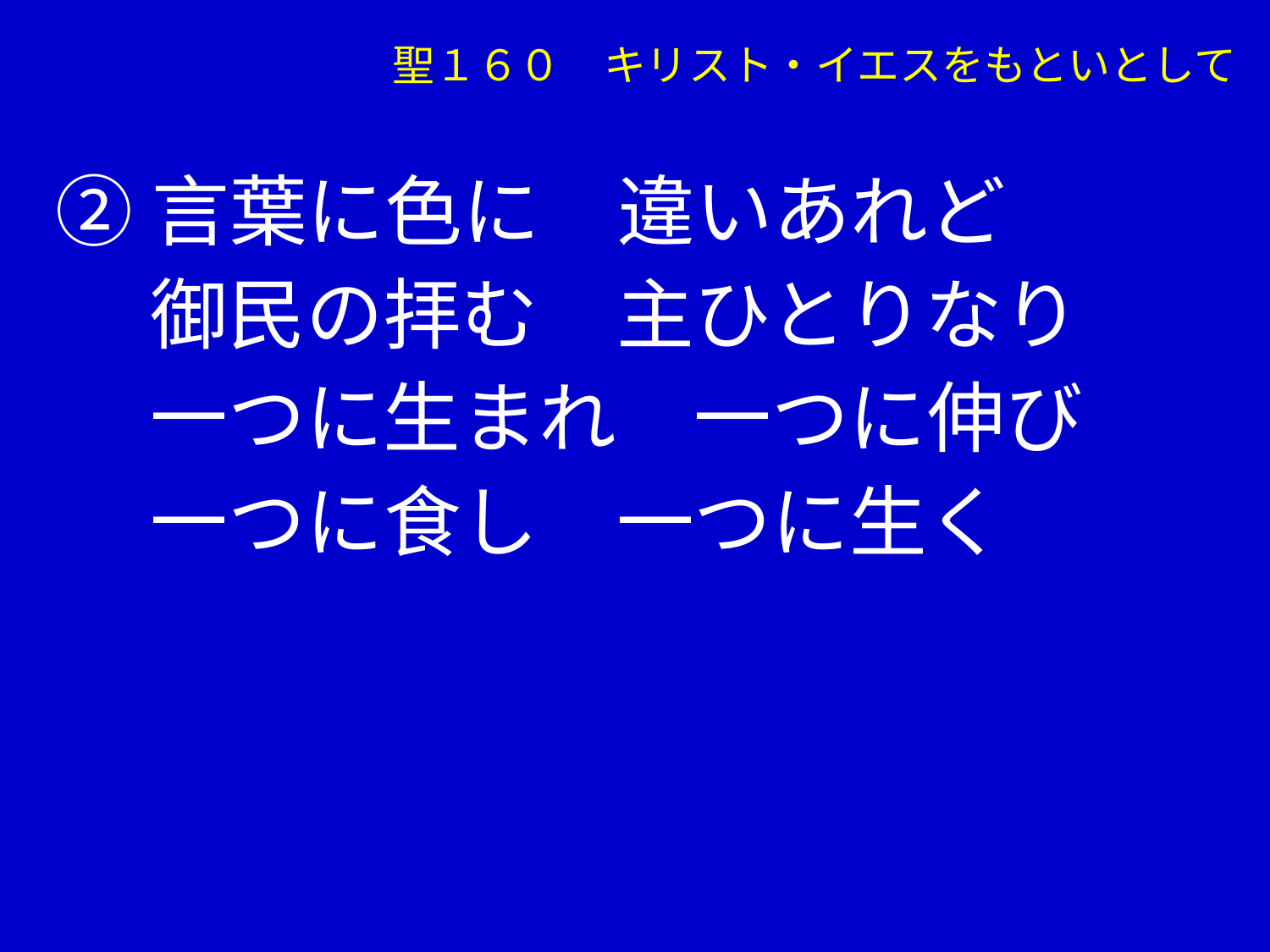

聖１６０　キリスト・イエスをもといとして
②言葉に色に　違いあれど
　 御民の拝む　主ひとりなり
　 一つに生まれ　一つに伸び
　 一つに食し　一つに生く